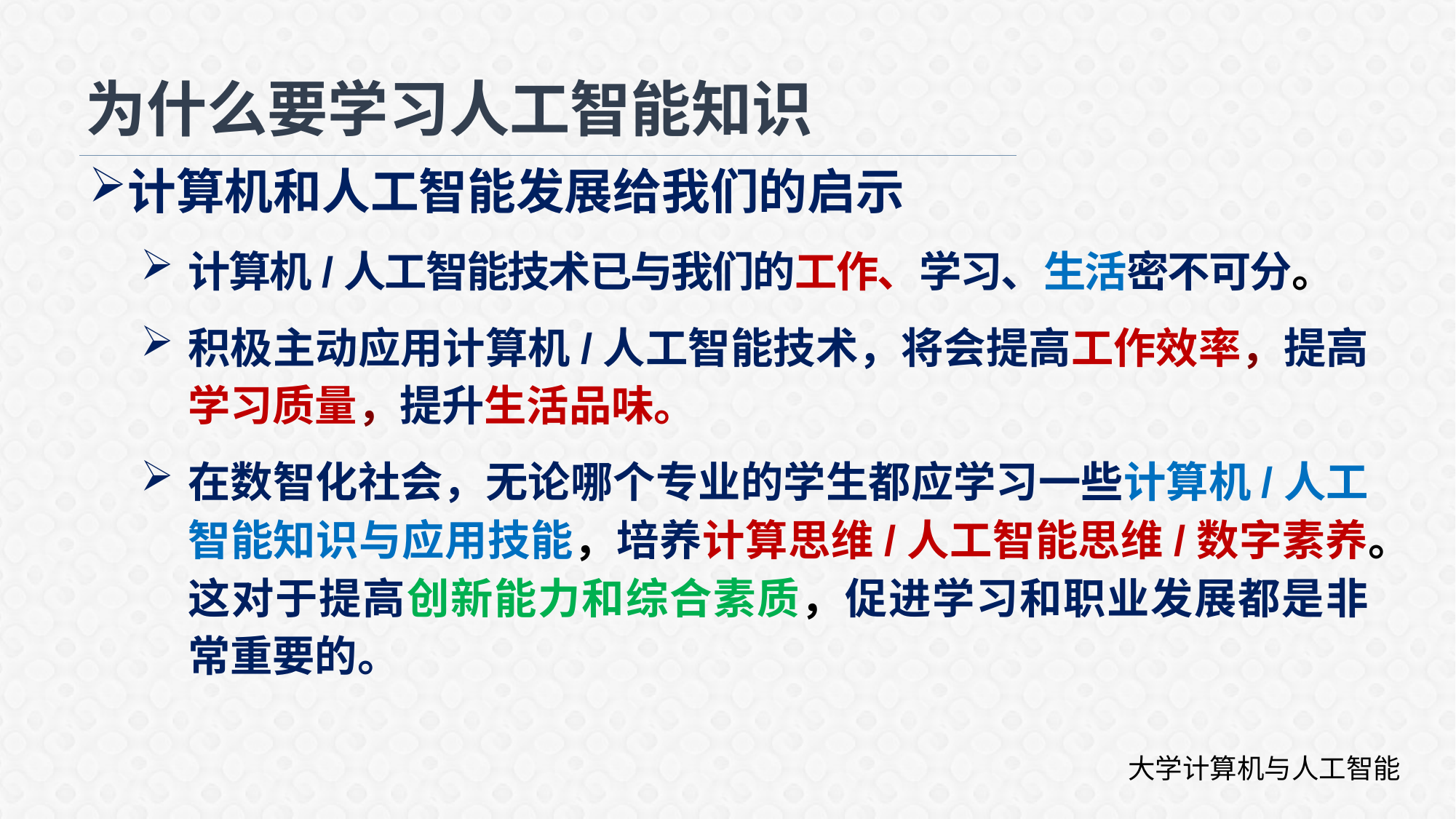

为什么要学习人工智能知识
计算机和人工智能发展给我们的启示
计算机/人工智能技术已与我们的工作、学习、生活密不可分。
积极主动应用计算机/人工智能技术，将会提高工作效率，提高学习质量，提升生活品味。
在数智化社会，无论哪个专业的学生都应学习一些计算机/人工智能知识与应用技能，培养计算思维/人工智能思维/数字素养。这对于提高创新能力和综合素质，促进学习和职业发展都是非常重要的。